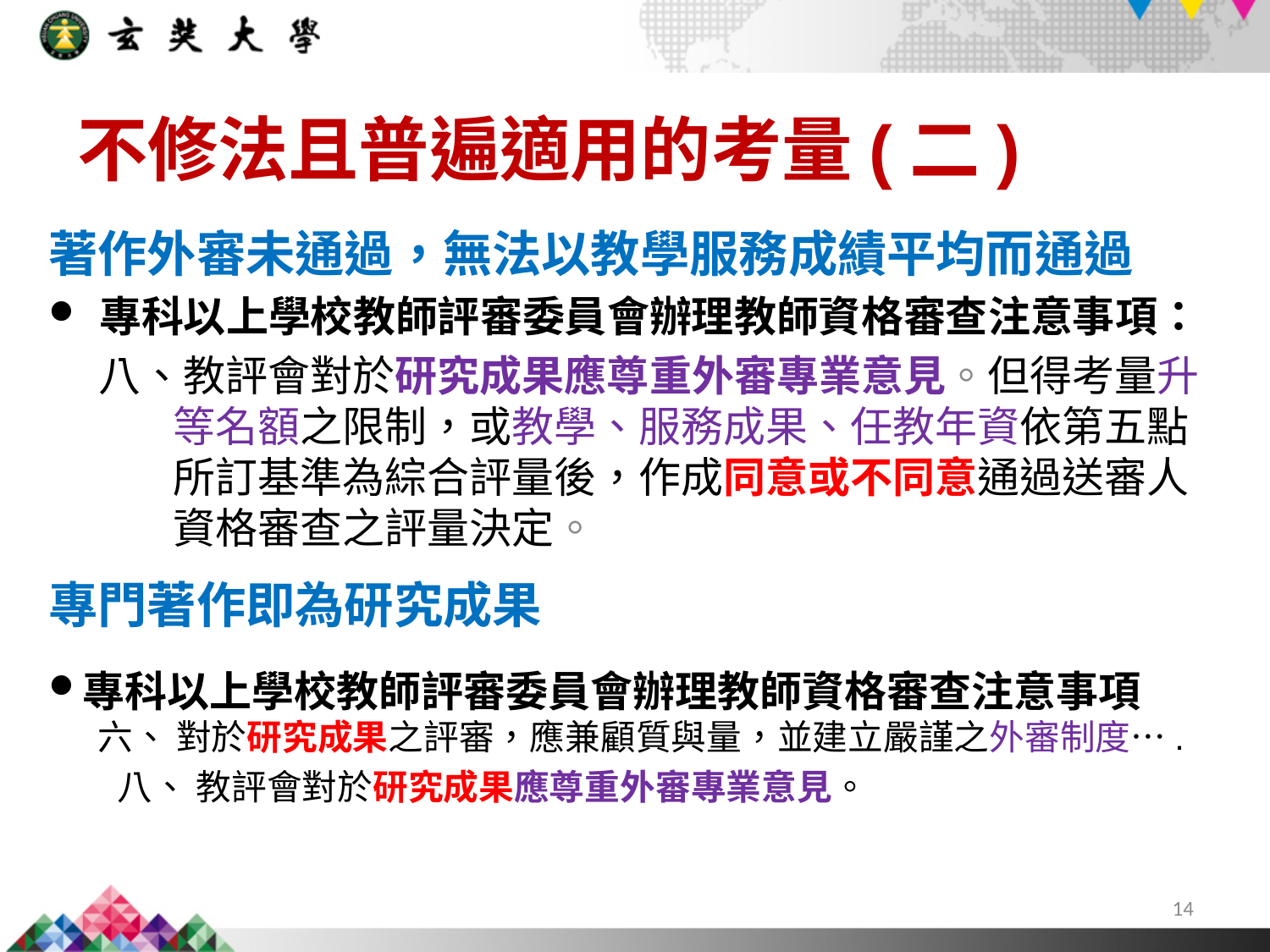

不修法且普遍適用的考量(二)
著作外審未通過，無法以教學服務成績平均而通過
專科以上學校教師評審委員會辦理教師資格審查注意事項：
八、教評會對於研究成果應尊重外審專業意見。但得考量升等名額之限制，或教學、服務成果、任教年資依第五點所訂基準為綜合評量後，作成同意或不同意通過送審人資格審查之評量決定。
專門著作即為研究成果
專科以上學校教師評審委員會辦理教師資格審查注意事項
六、 對於研究成果之評審，應兼顧質與量，並建立嚴謹之外審制度….
   八、 教評會對於研究成果應尊重外審專業意見。

14